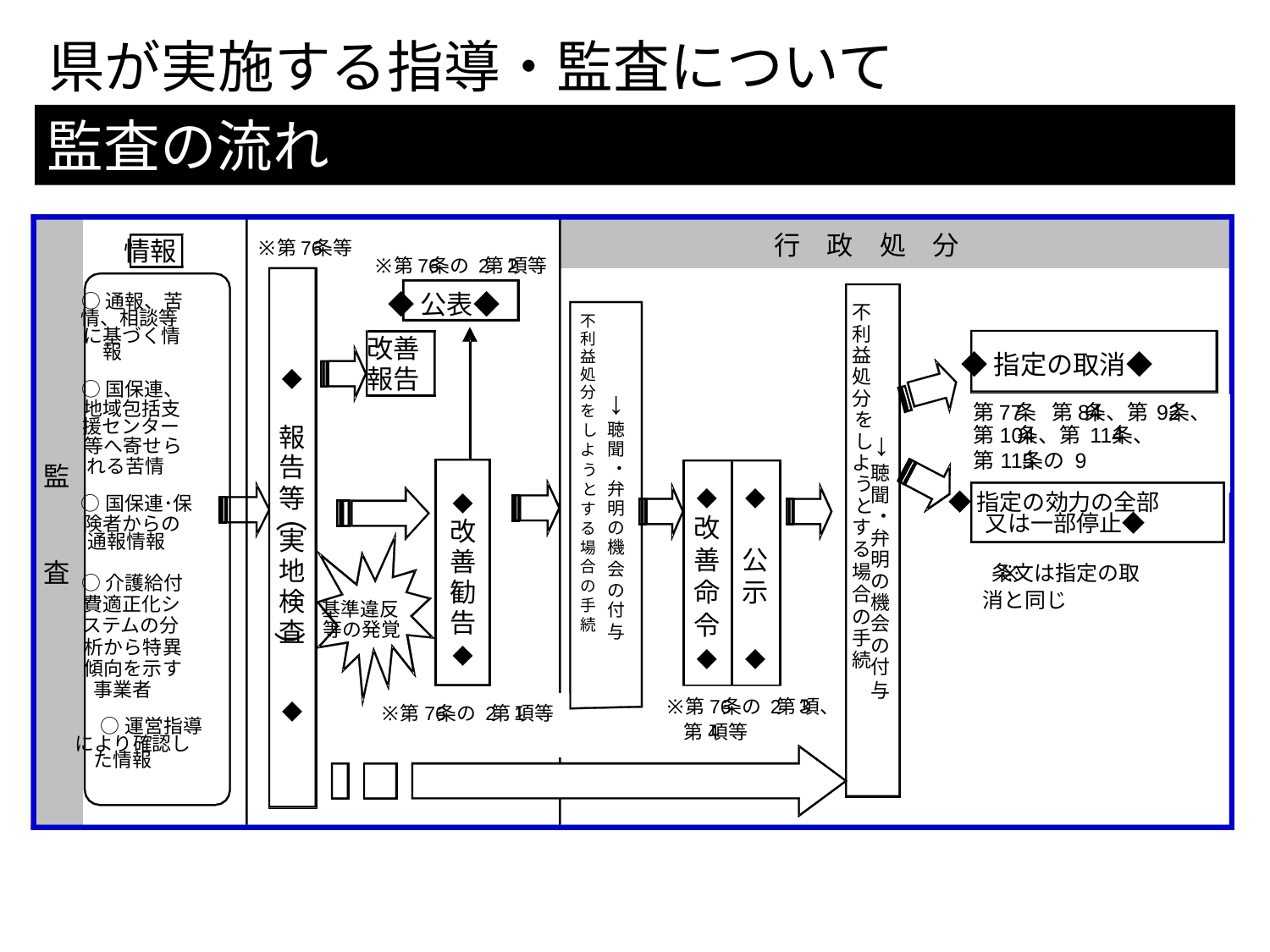

県が実施する指導・監査について
監査の流れ

行　政　処　分

情報
※
第
76
条等

※
第
76
条の
2
第
2
項等

◆公表◆

不

利

改善

益

報告
処
↓

第
77
条
第
84
条、第
92
条、
聴
第
104
条、第
114
条、
聞
第
115
条の
9

・

監

弁

◆
◆

明

改

の

機
善
公
査
会
命
示
の
付
令

与
◆
◆

※
第
76
条の
2
第
3
項、
※
第
76
条の
2
第
1
項等
第
4
項等

○通報、苦
情、相談等

不
に基づく情
利

報
益
◆指定の取消◆
◆
処
○国保連、
分
分
地域包括支
を
を
援センター
し
報
↓
し
等へ寄せら
よ

よ
告
れる苦情

う
聴
う
と
等

聞

◆
◆指定の効力の全部
○国保連･保
と
す
・
又は一部停止◆
険者からの
（
改
す
る
実
弁
通報情報
る
場
善
明

地
合
※
条文は指定の取
場
の
○介護給付
勧
の
合
検
消と同じ
機
費適正化シ
手
基準違反
の
告
会
ステムの分
続
査
等の発覚
手
の
析から特異
◆
）
続
付
傾向を示す
事業者
与
◆
○運営指導
により確認し
た情報